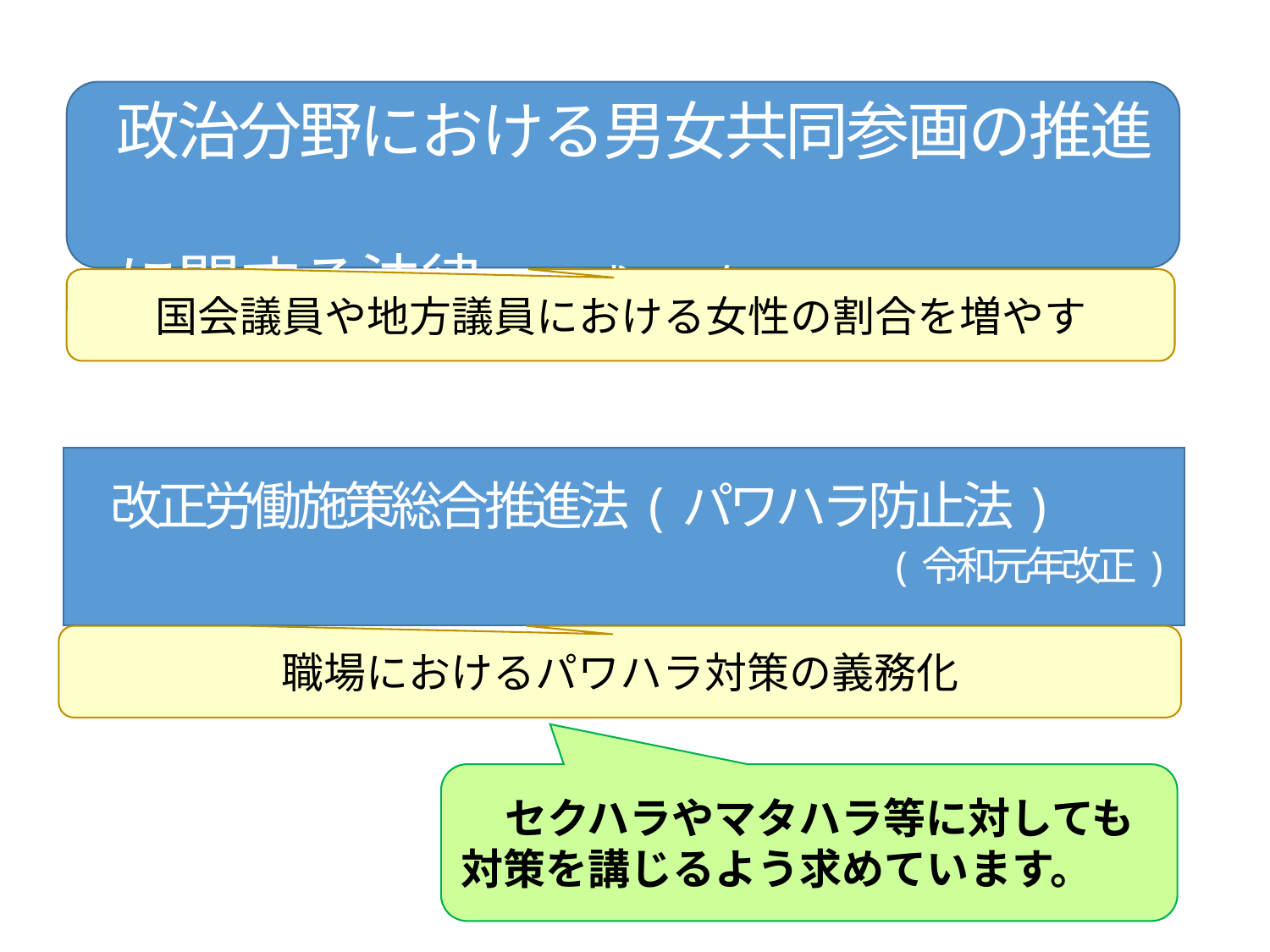

政治分野における男女共同参画の推進
  に関する法律(平成30年)
国会議員や地方議員における女性の割合を増やす
# 改正労働施策総合推進法(パワハラ防止法) 　   (令和元年改正)
職場におけるパワハラ対策の義務化
　 セクハラやマタハラ等に対しても対策を講じるよう求めています。